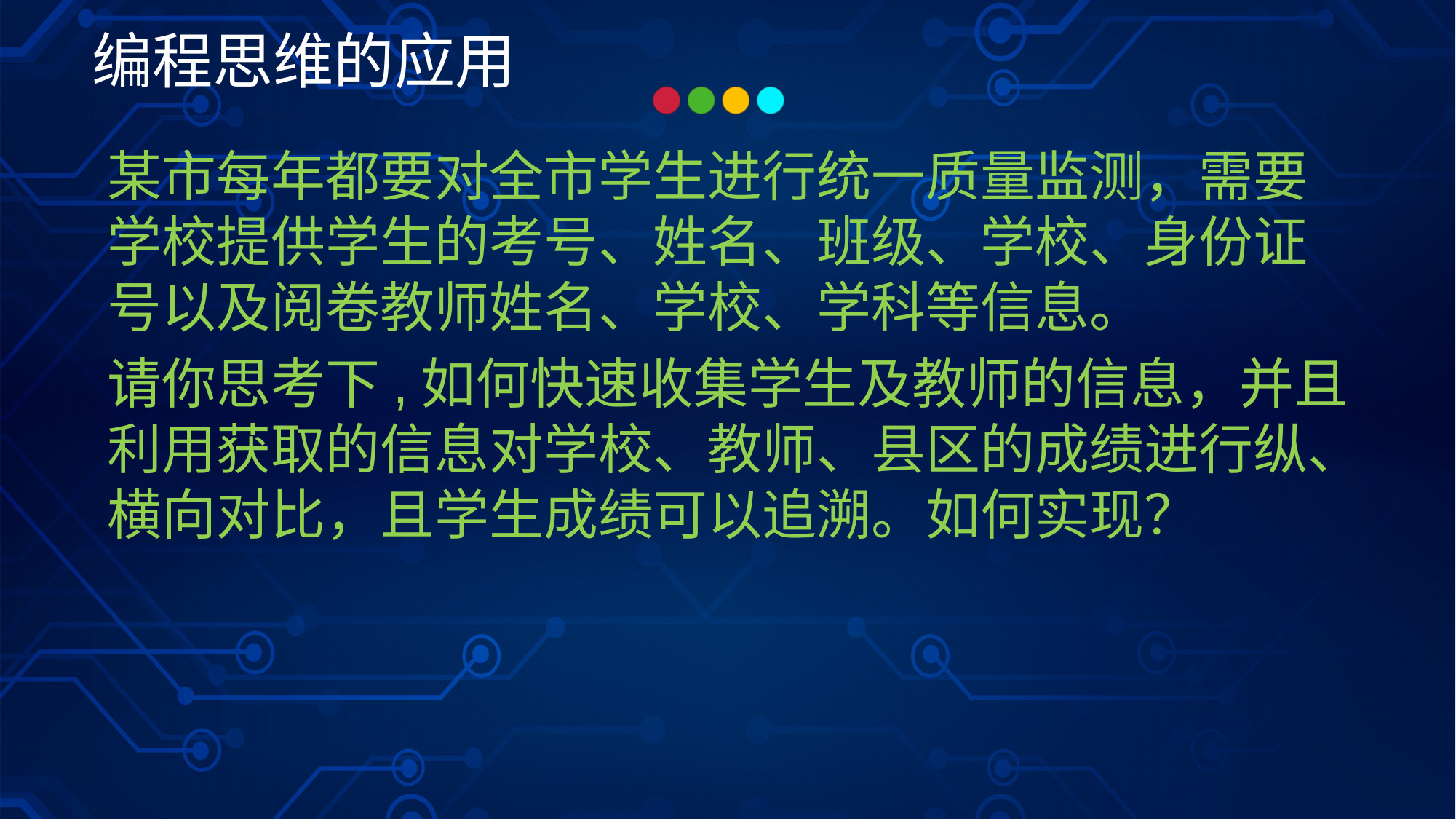

编程思维的应用
某市每年都要对全市学生进行统一质量监测，需要学校提供学生的考号、姓名、班级、学校、身份证号以及阅卷教师姓名、学校、学科等信息。
请你思考下,如何快速收集学生及教师的信息，并且利用获取的信息对学校、教师、县区的成绩进行纵、横向对比，且学生成绩可以追溯。如何实现？